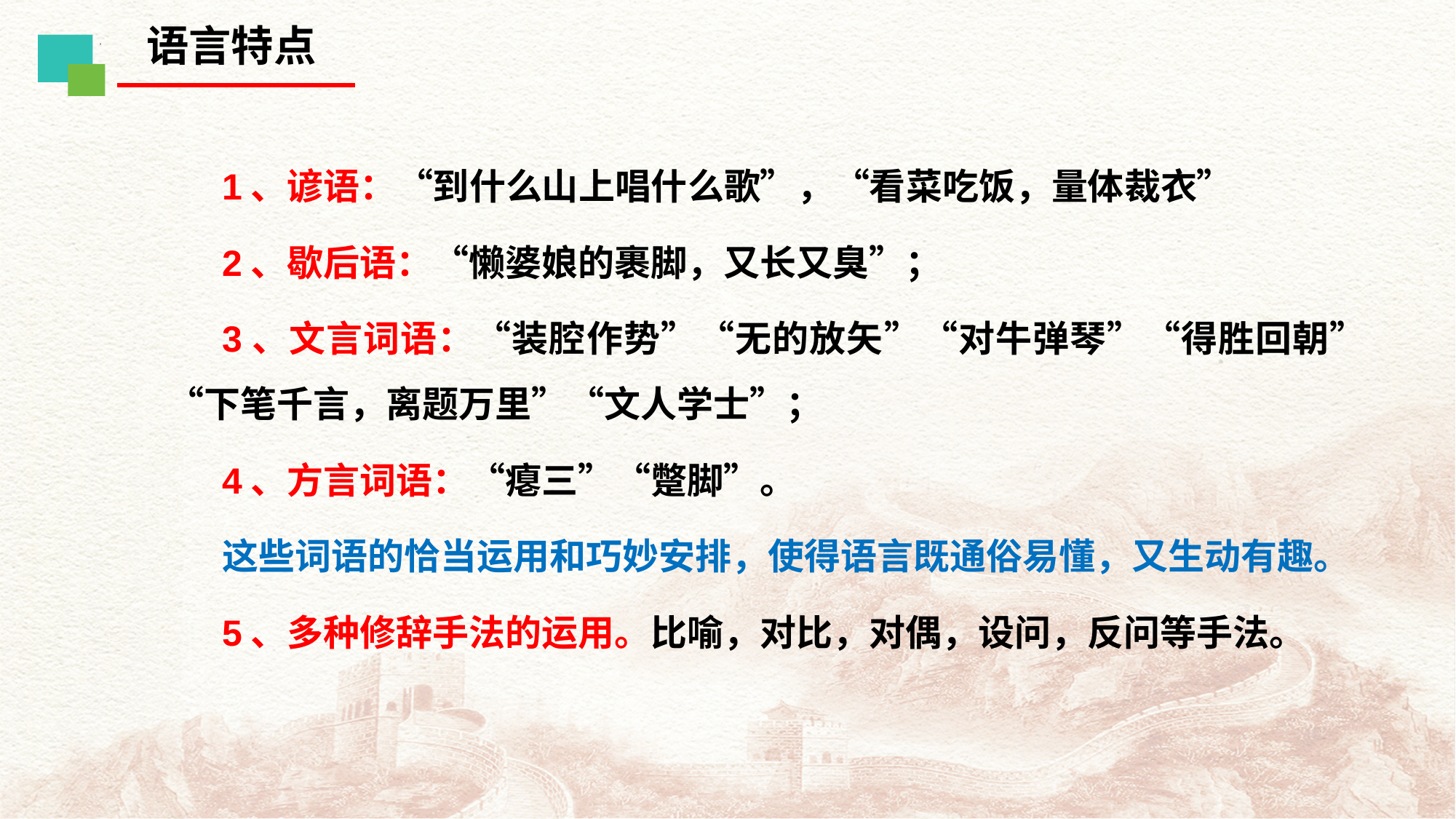

语言特点

1、谚语：“到什么山上唱什么歌”，“看菜吃饭，量体裁衣”
2、歇后语：“懒婆娘的裹脚，又长又臭”；
3、文言词语：“装腔作势”“无的放矢”“对牛弹琴”“得胜回朝”“下笔千言，离题万里”“文人学士”；
4、方言词语：“瘪三”“蹩脚”。
这些词语的恰当运用和巧妙安排，使得语言既通俗易懂，又生动有趣。
5、多种修辞手法的运用。比喻，对比，对偶，设问，反问等手法。